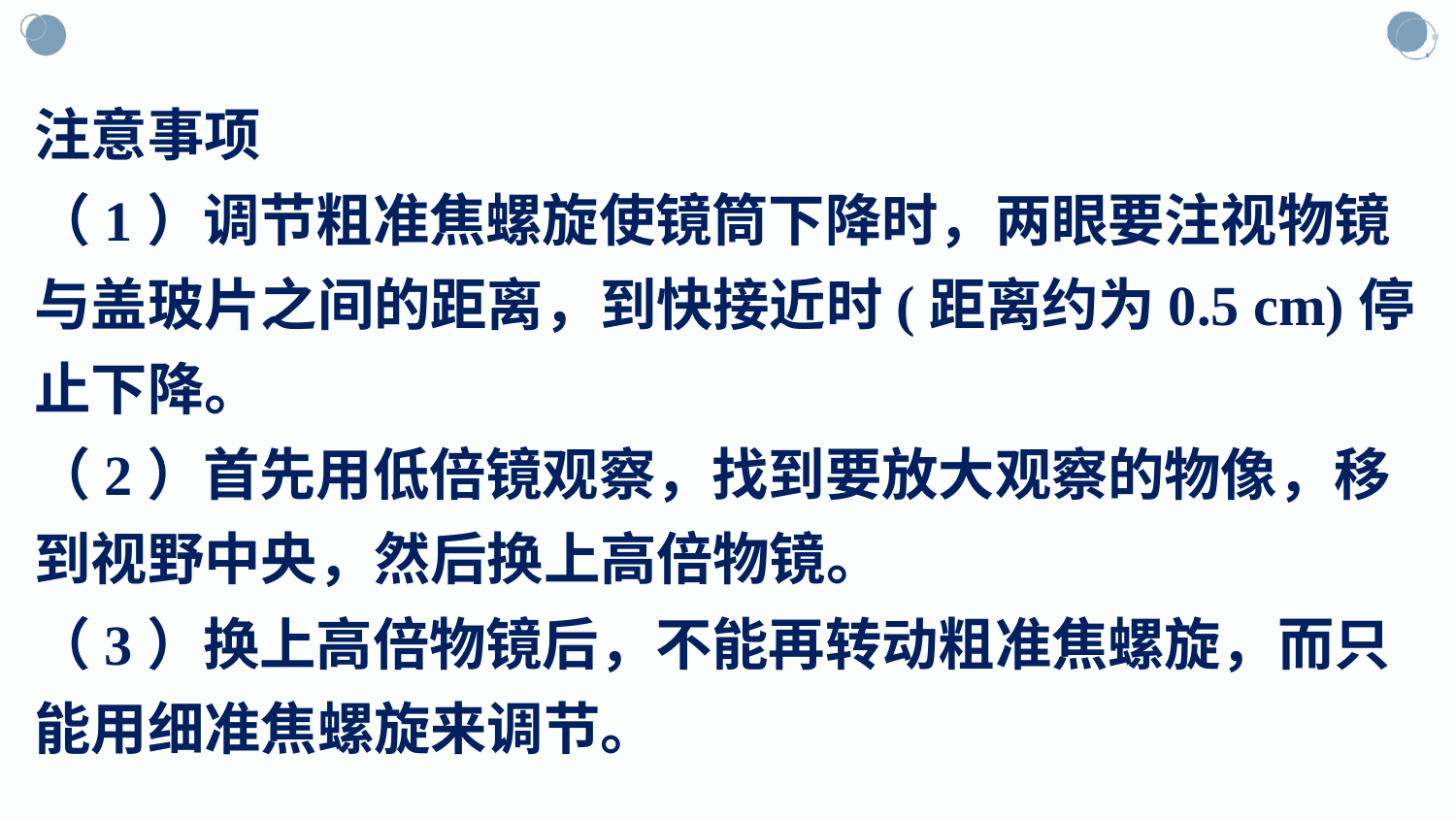

注意事项
（1）调节粗准焦螺旋使镜筒下降时，两眼要注视物镜与盖玻片之间的距离，到快接近时(距离约为0.5 cm)停止下降。
（2）首先用低倍镜观察，找到要放大观察的物像，移到视野中央，然后换上高倍物镜。
（3）换上高倍物镜后，不能再转动粗准焦螺旋，而只能用细准焦螺旋来调节。